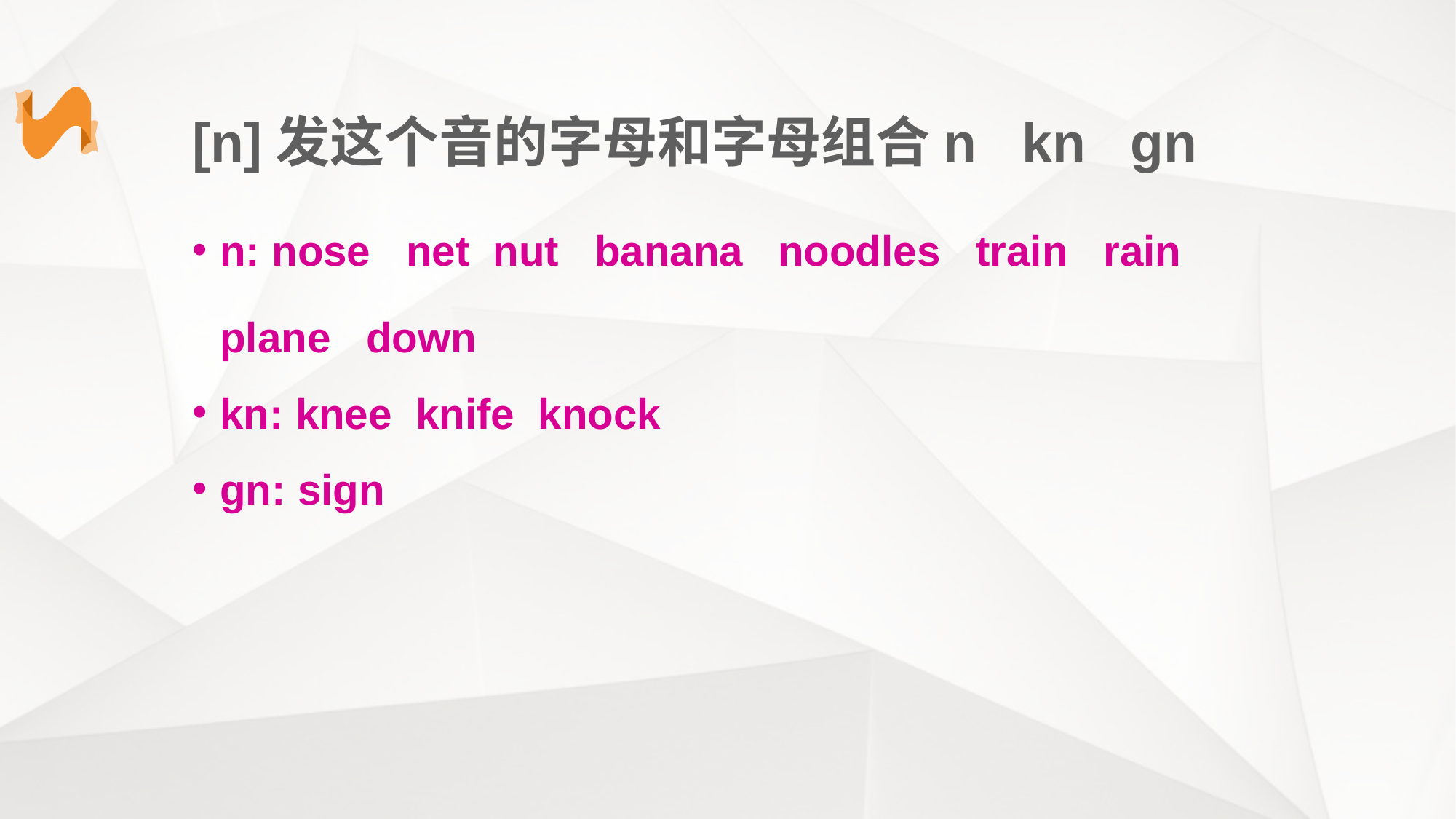

[n]发这个音的字母和字母组合n   kn   gn
n: nose   net  nut   banana   noodles   train   rain  plane   down
kn: knee  knife  knock
gn: sign